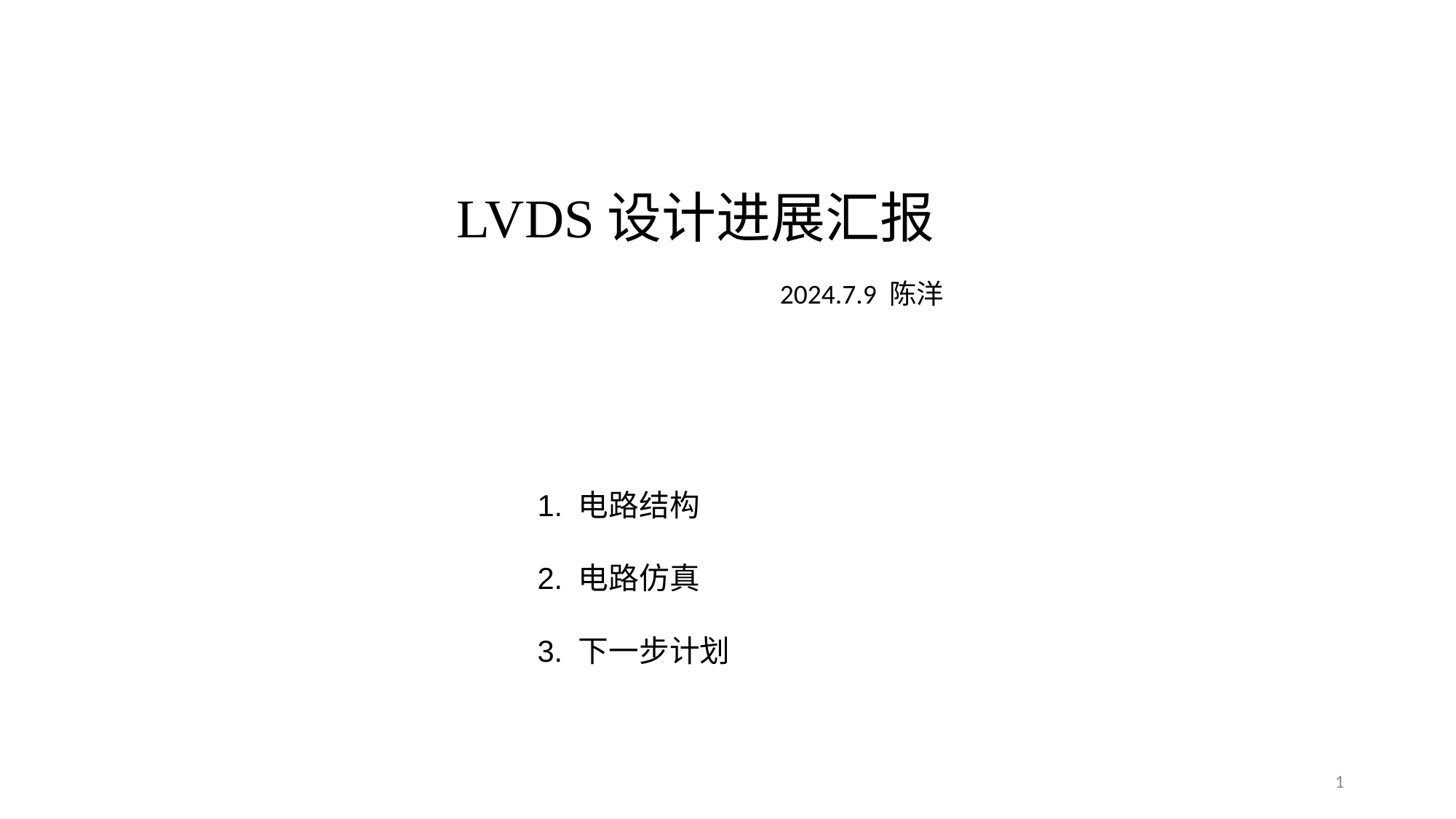

LVDS设计进展汇报
2024.7.9 陈洋
电路结构
电路仿真
下一步计划
1